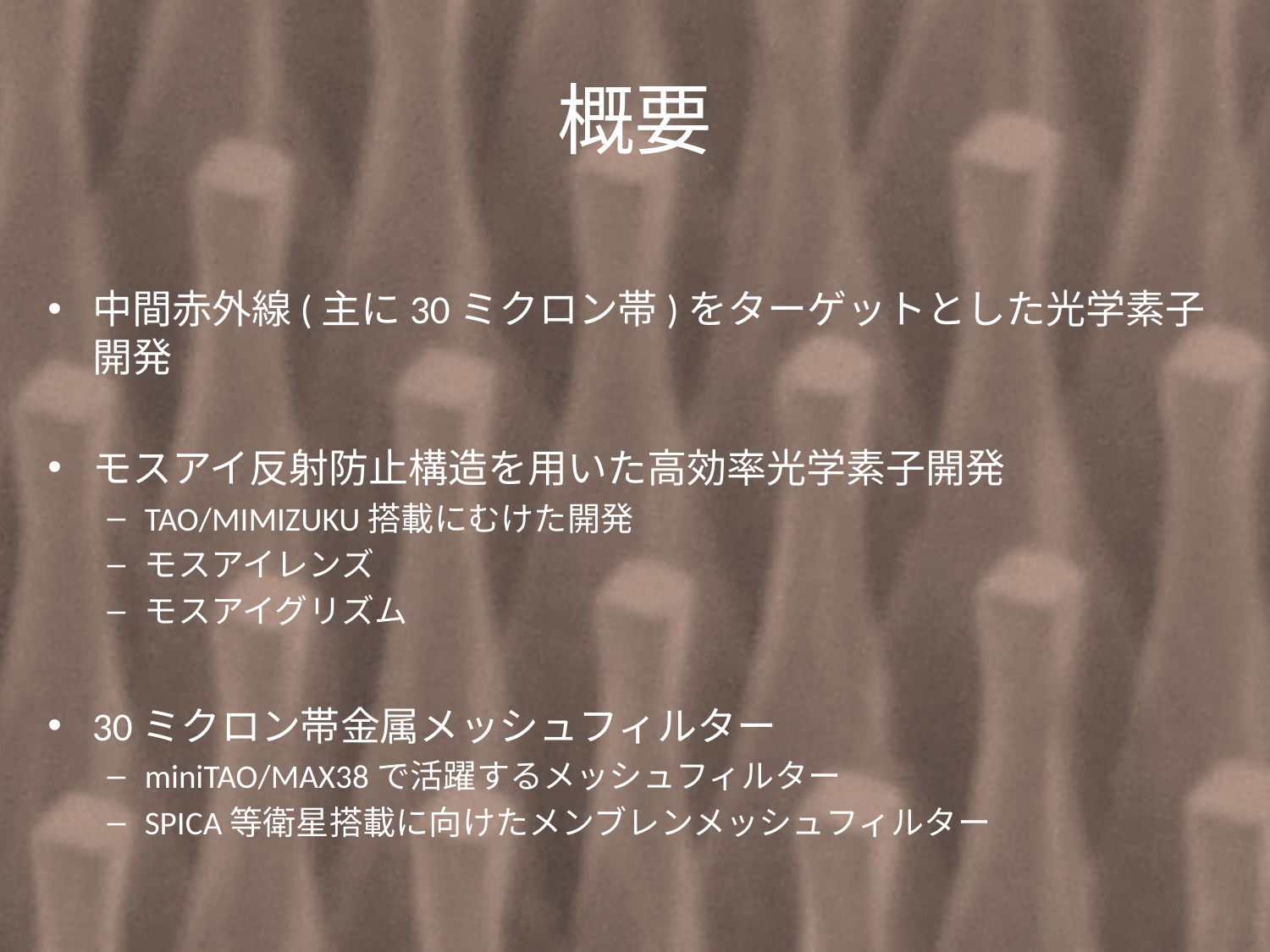

# 概要

中間赤外線(主に30ミクロン帯)をターゲットとした光学素子開発

モスアイ反射防止構造を用いた高効率光学素子開発
TAO/MIMIZUKU搭載にむけた開発
モスアイレンズ
モスアイグリズム

30ミクロン帯金属メッシュフィルター
miniTAO/MAX38で活躍するメッシュフィルター
SPICA等衛星搭載に向けたメンブレンメッシュフィルター